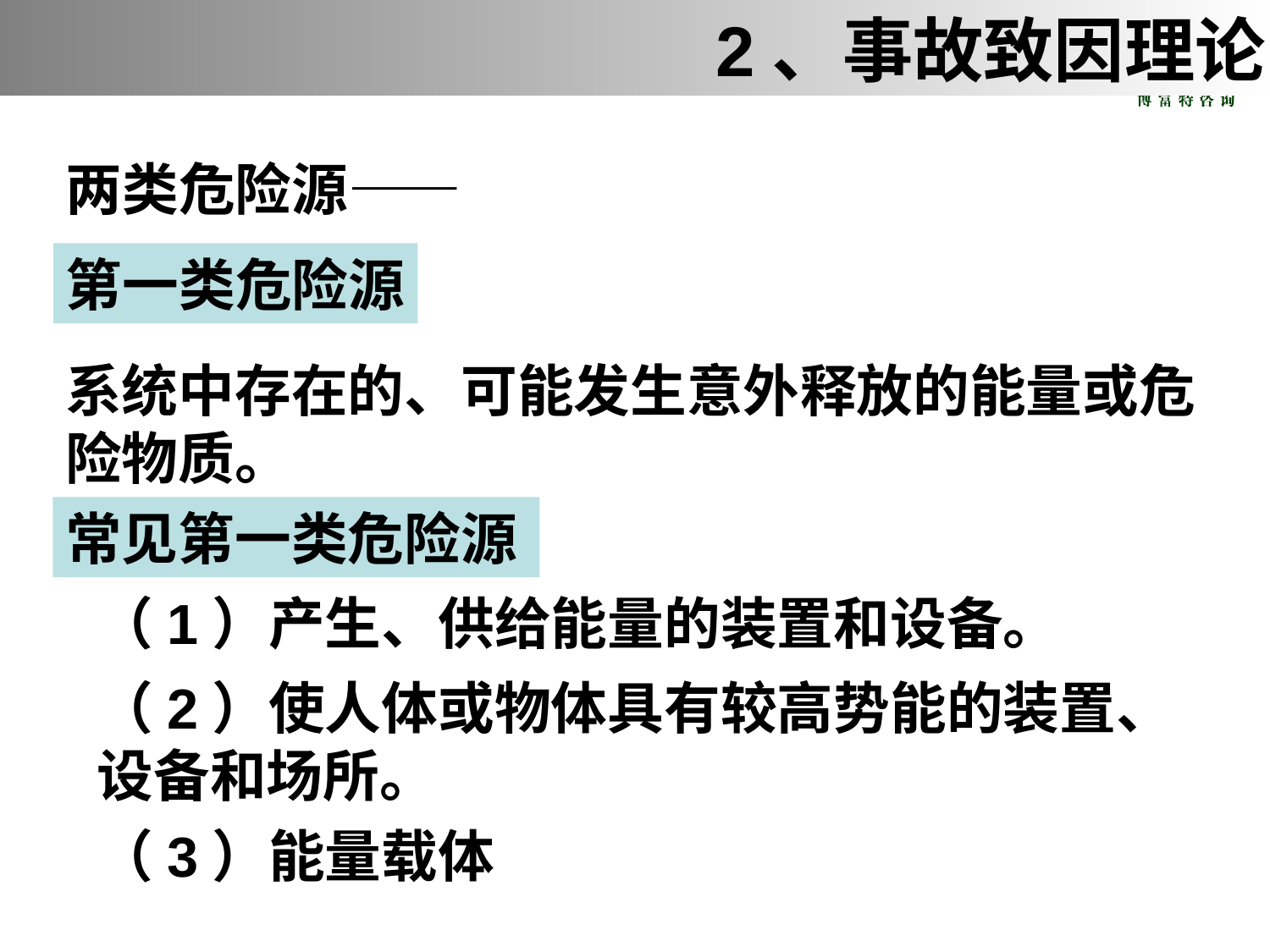

2、事故致因理论
两类危险源——
第一类危险源
系统中存在的、可能发生意外释放的能量或危险物质。
常见第一类危险源
（1）产生、供给能量的装置和设备。
（2）使人体或物体具有较高势能的装置、设备和场所。
（3）能量载体